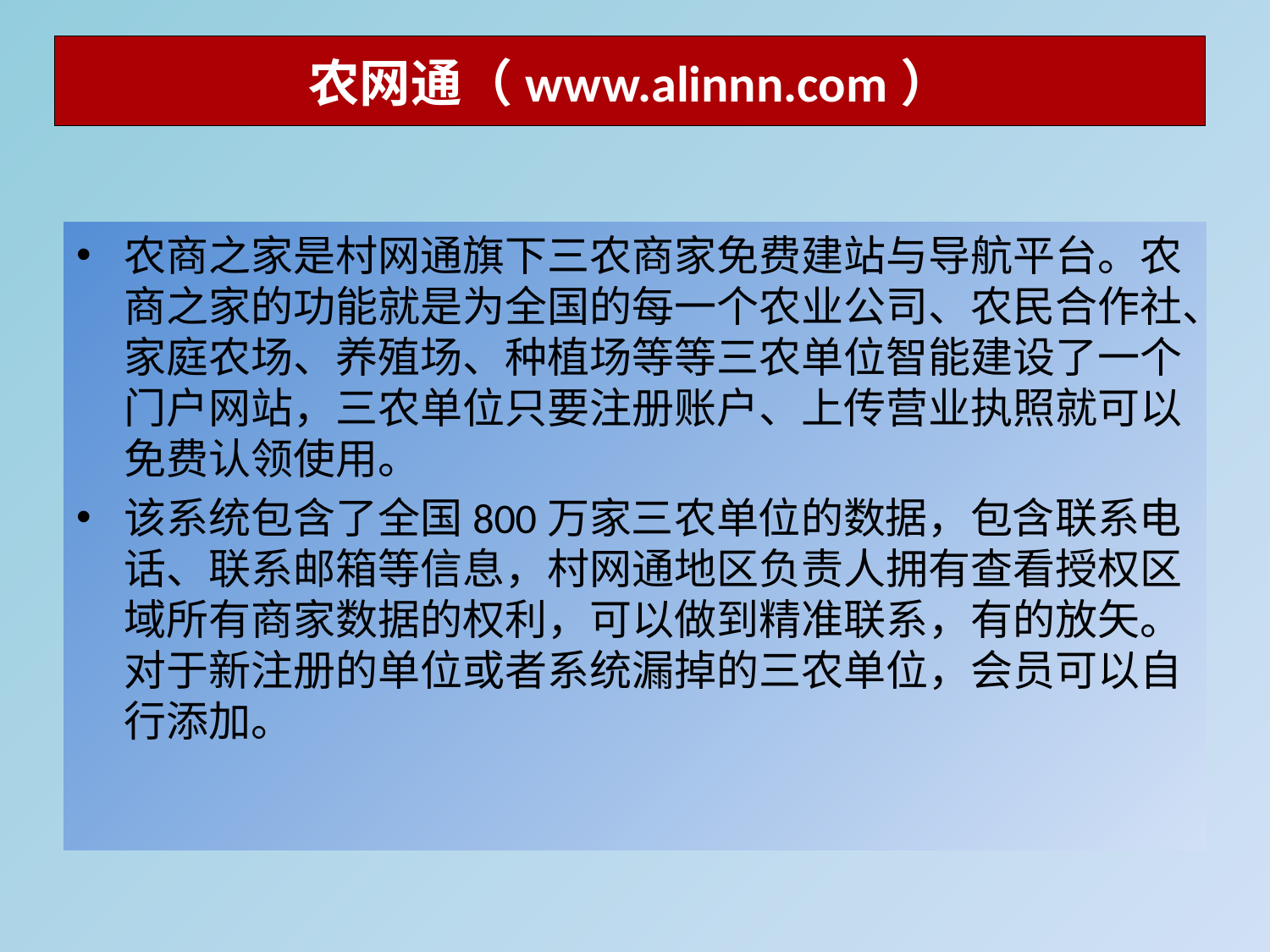

# 农网通（www.alinnn.com）
农商之家是村网通旗下三农商家免费建站与导航平台。农商之家的功能就是为全国的每一个农业公司、农民合作社、家庭农场、养殖场、种植场等等三农单位智能建设了一个门户网站，三农单位只要注册账户、上传营业执照就可以免费认领使用。
该系统包含了全国800万家三农单位的数据，包含联系电话、联系邮箱等信息，村网通地区负责人拥有查看授权区域所有商家数据的权利，可以做到精准联系，有的放矢。对于新注册的单位或者系统漏掉的三农单位，会员可以自行添加。